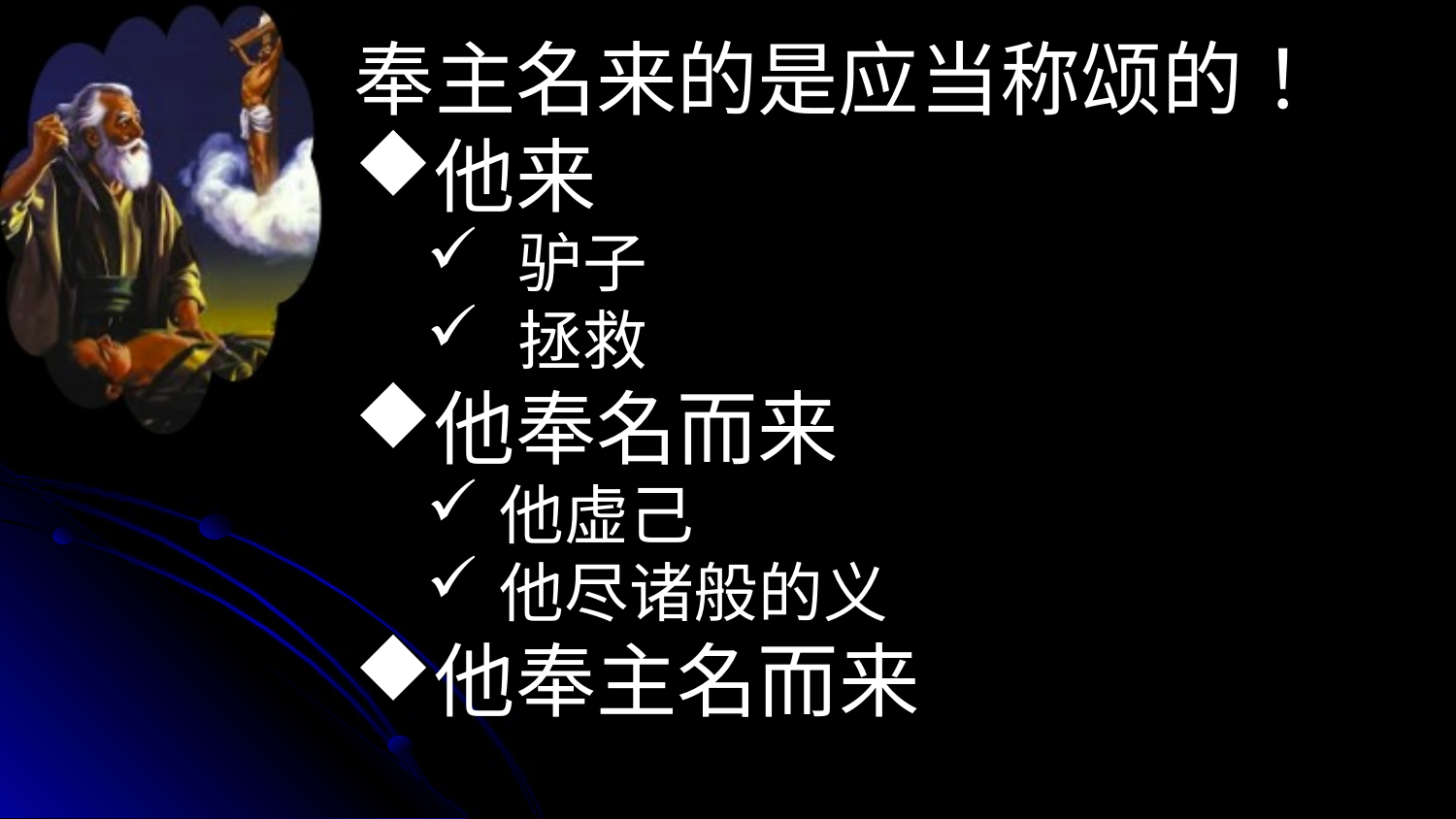

奉主名来的是应当称颂的！
他来
驴子
拯救
他奉名而来
他虚己
他尽诸般的义
他奉主名而来